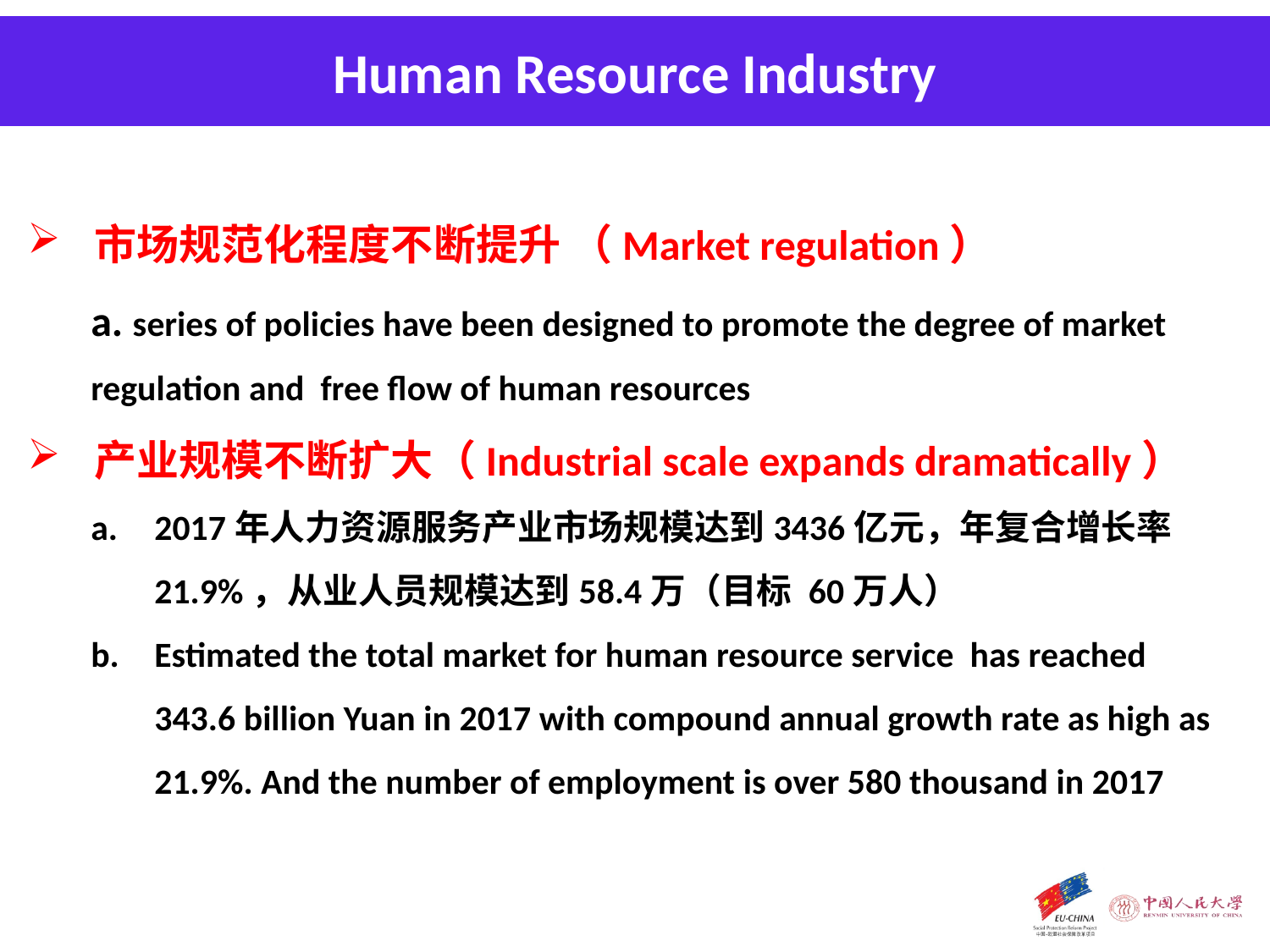

Human Resource Industry
 市场规范化程度不断提升 （Market regulation）
a. series of policies have been designed to promote the degree of market regulation and  free flow of human resources
 产业规模不断扩大（Industrial scale expands dramatically）
2017年人力资源服务产业市场规模达到3436亿元，年复合增长率21.9%，从业人员规模达到58.4万（目标 60万人）
Estimated the total market for human resource service  has reached 343.6 billion Yuan in 2017 with compound annual growth rate as high as 21.9%. And the number of employment is over 580 thousand in 2017